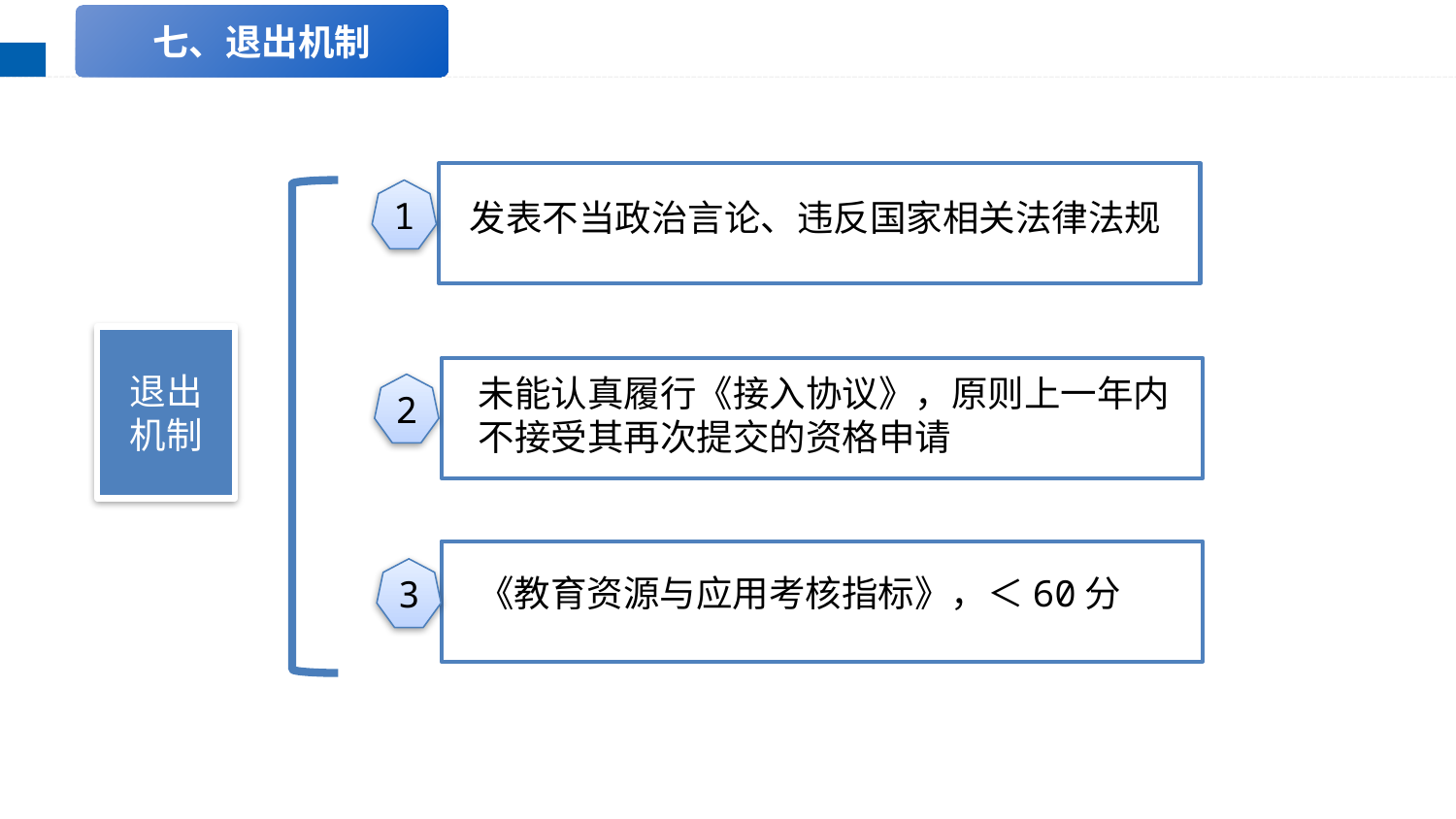

七、退出机制

1
发表不当政治言论、违反国家相关法律法规
退出机制

未能认真履行《接入协议》，原则上一年内不接受其再次提交的资格申请
2

3
《教育资源与应用考核指标》，＜60分